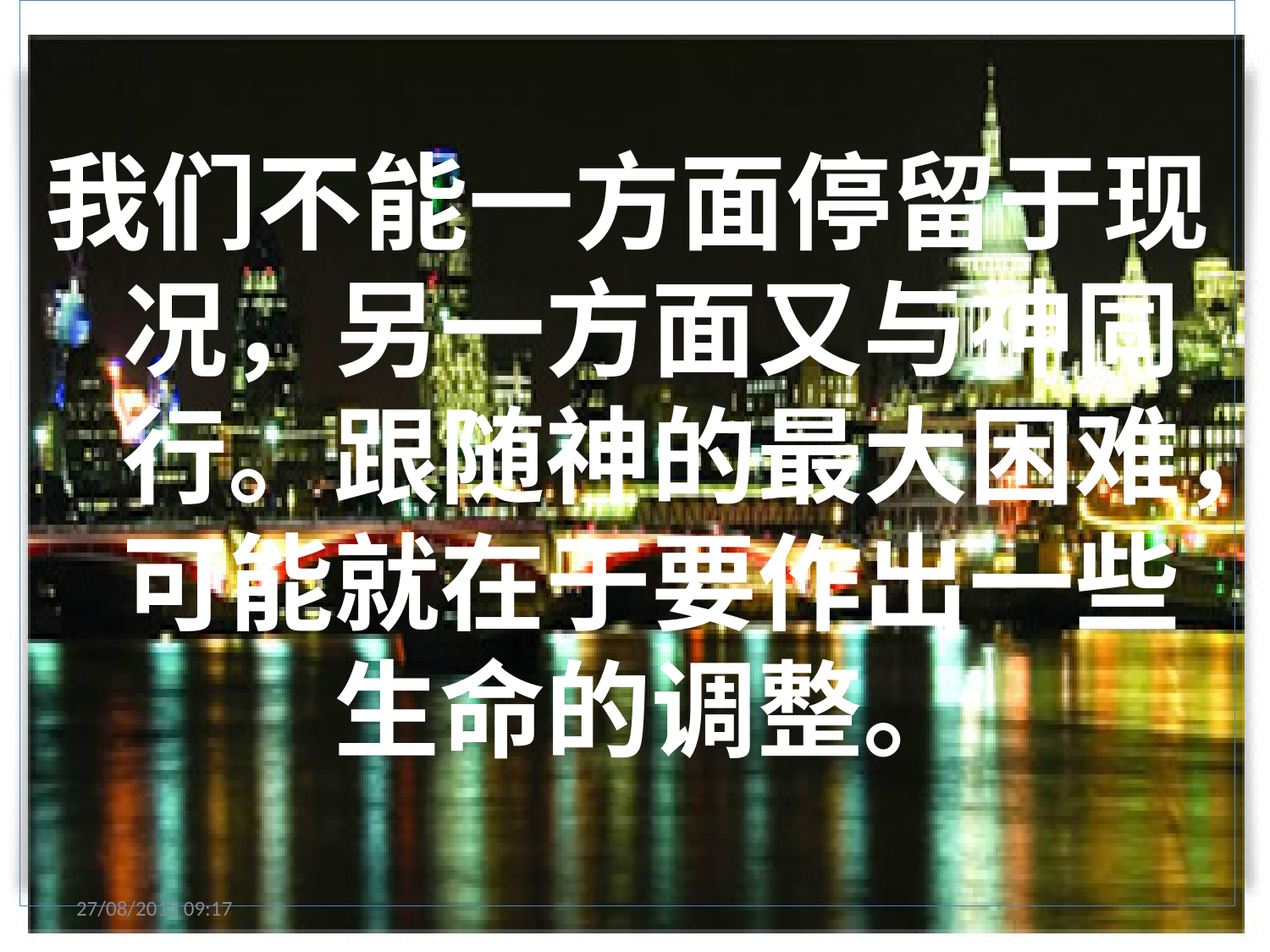

我们不能一方面停留于现况，另一方面又与神同行。跟随神的最大困难，可能就在于要作出一些生命的调整。
27/08/2013 09:17